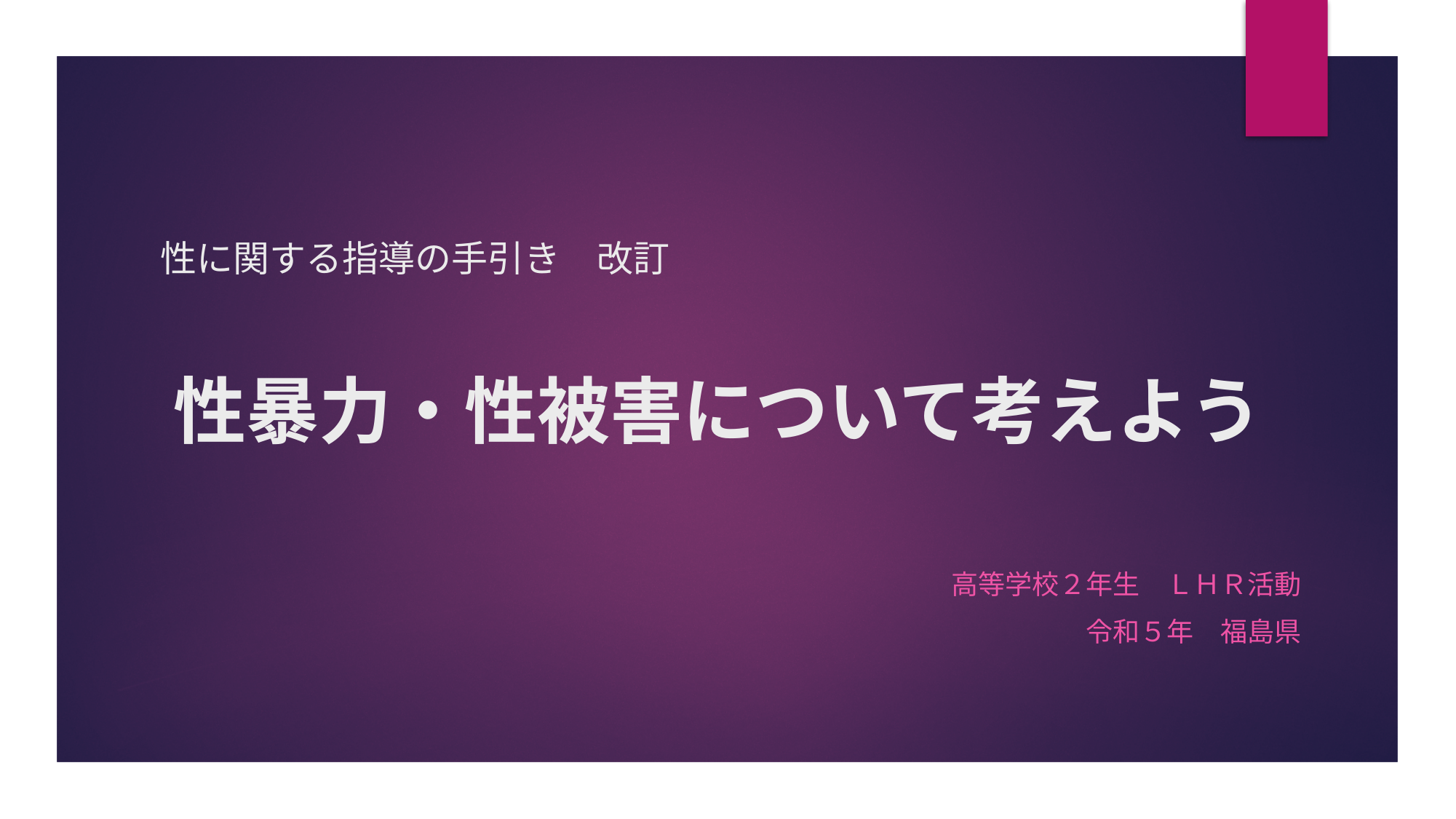

# 性に関する指導の手引き　改訂
性暴力・性被害について考えよう
高等学校２年生　ＬＨＲ活動
令和５年　福島県